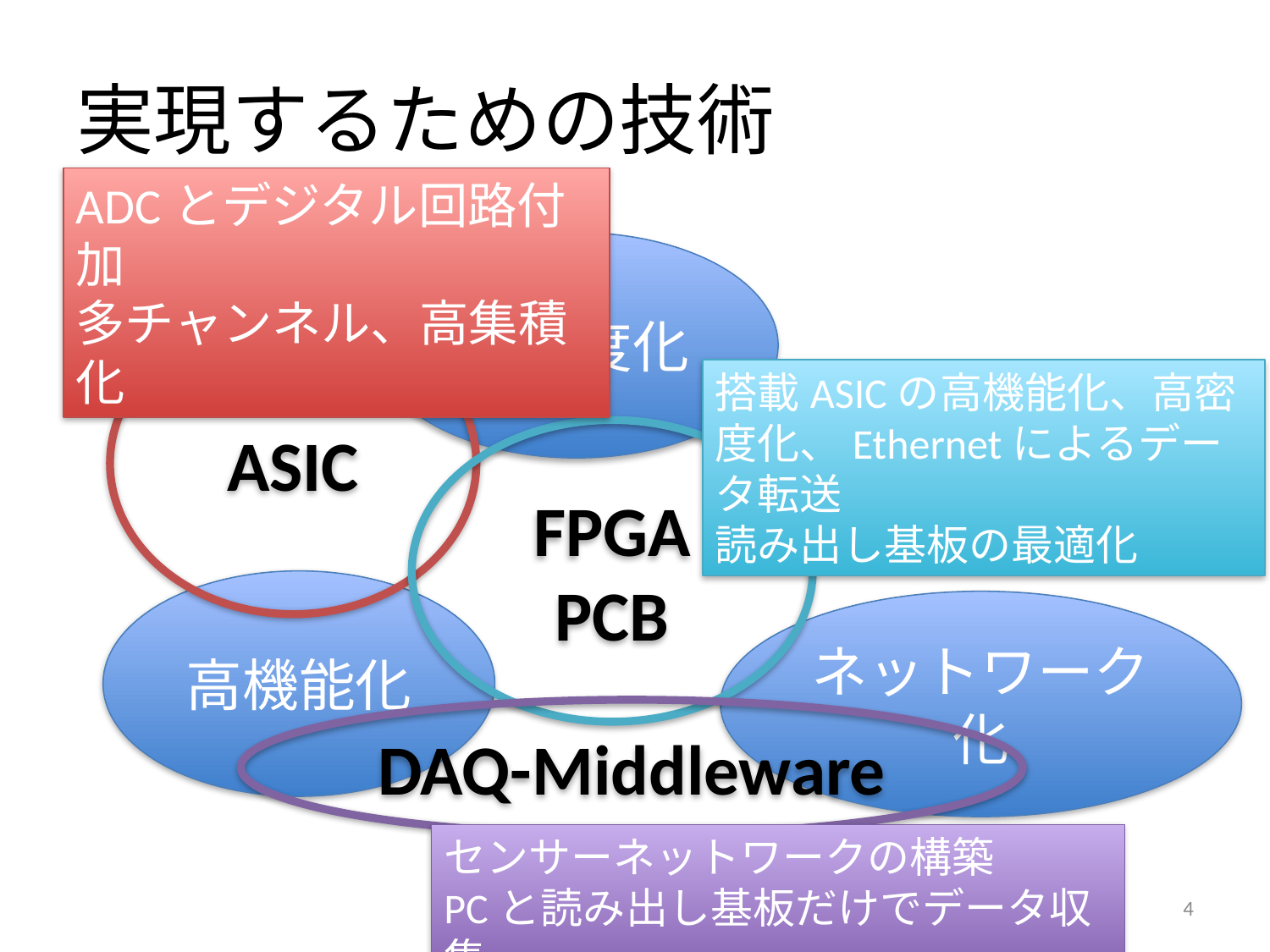

# 実現するための技術
ADCとデジタル回路付加
多チャンネル、高集積化
高密度化
ASIC
搭載ASICの高機能化、高密度化、Ethernetによるデータ転送
読み出し基板の最適化
FPGA
PCB
高機能化
ネットワーク化
DAQ-Middleware
センサーネットワークの構築
PCと読み出し基板だけでデータ収集
4